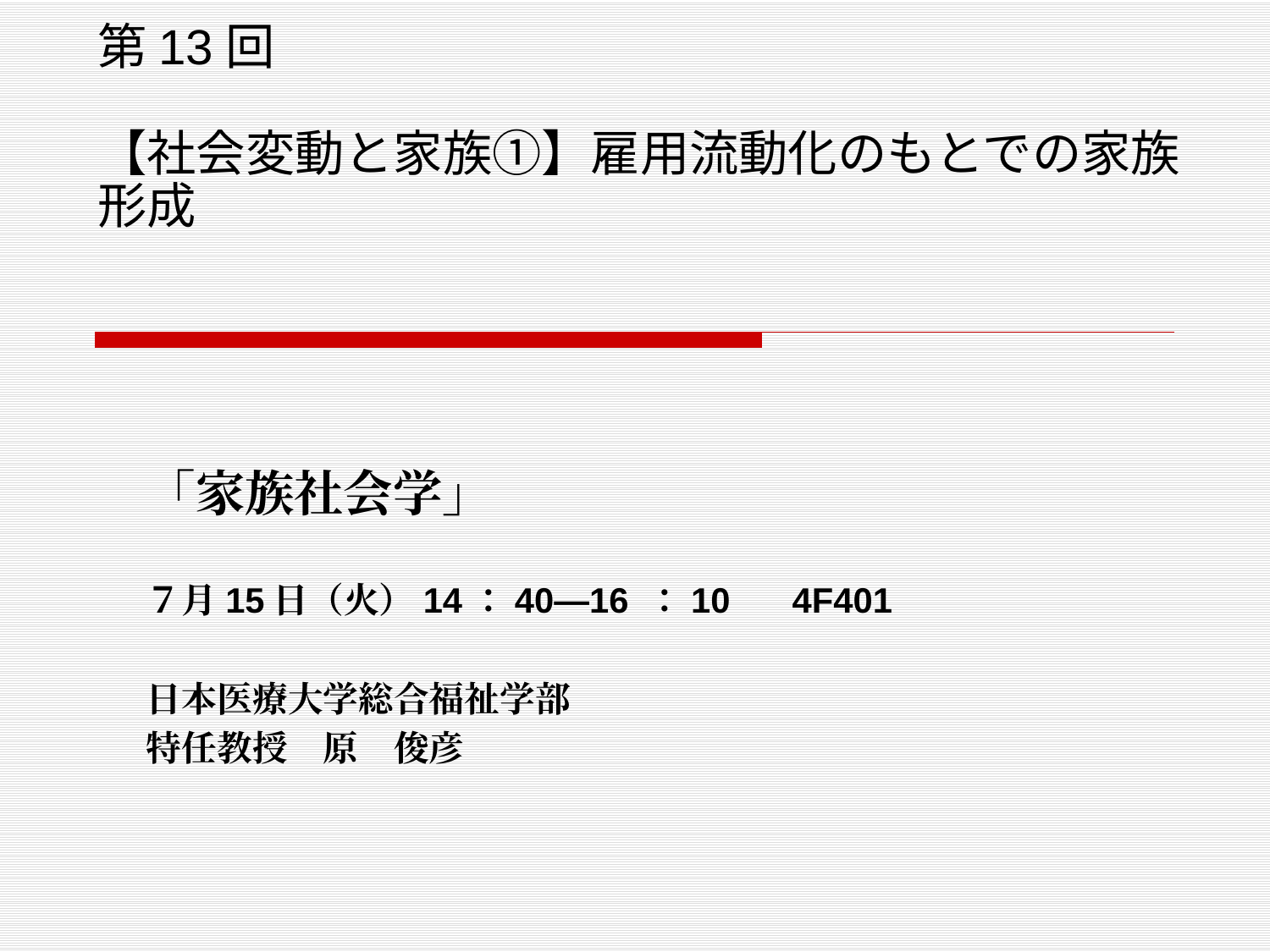

# 第13回 【社会変動と家族①】雇用流動化のもとでの家族形成
「家族社会学」

７月15日（火）14：40―16 ：10 　4F401

日本医療大学総合福祉学部
特任教授　原　俊彦